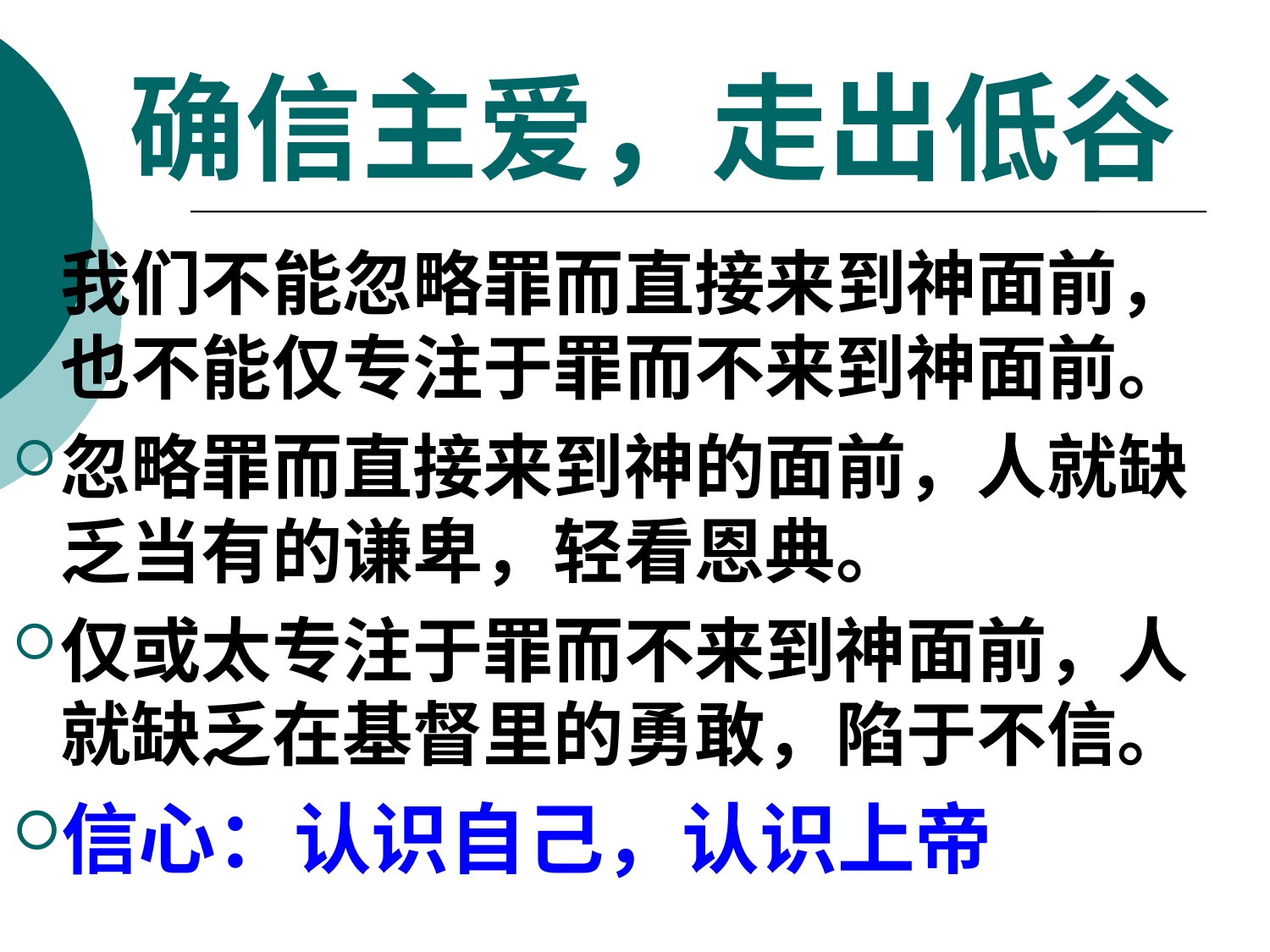

# 确信主爱，走出低谷
我们不能忽略罪而直接来到神面前，也不能仅专注于罪而不来到神面前。
忽略罪而直接来到神的面前，人就缺乏当有的谦卑，轻看恩典。
仅或太专注于罪而不来到神面前，人就缺乏在基督里的勇敢，陷于不信。
信心：认识自己，认识上帝